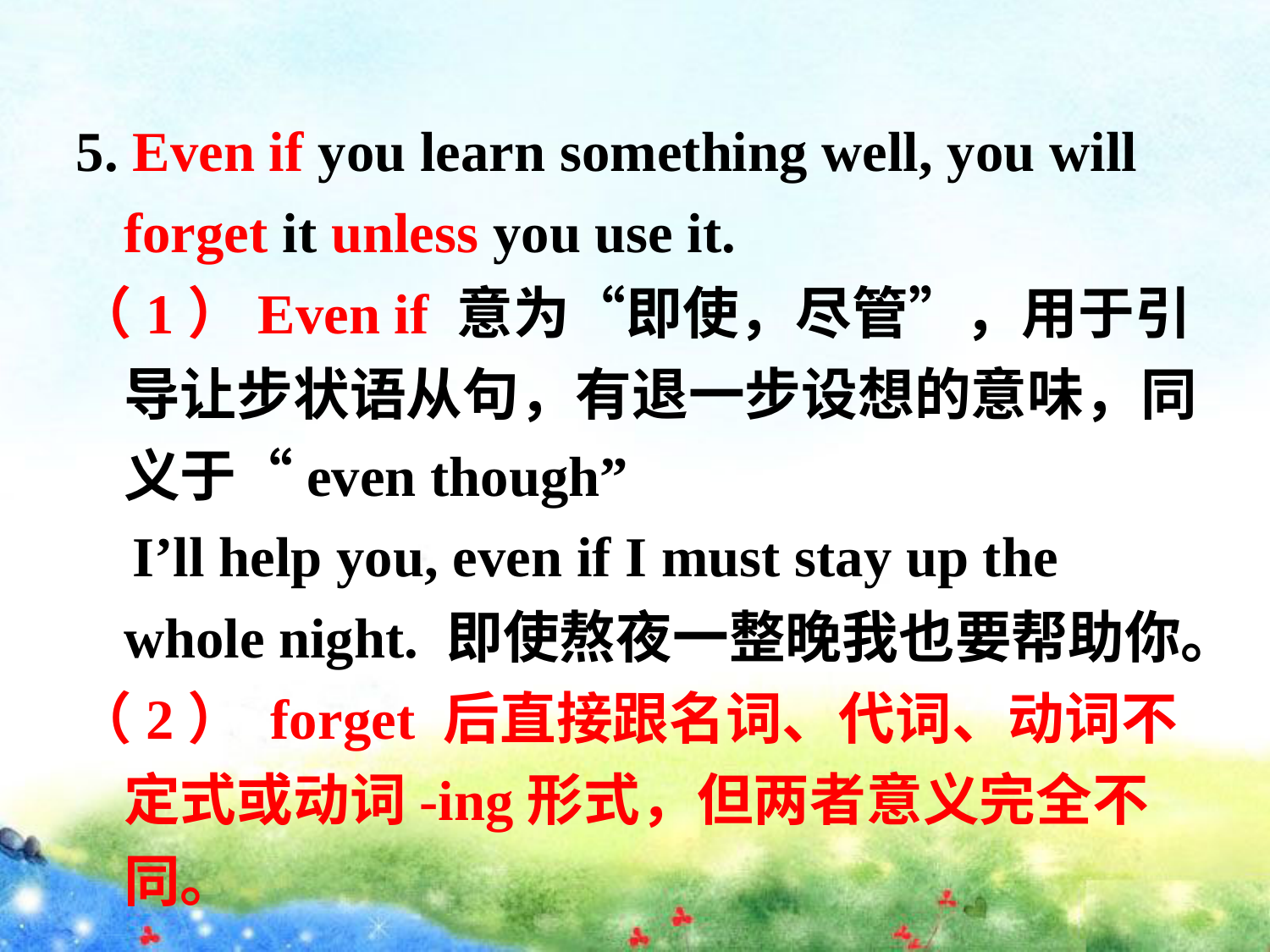

5. Even if you learn something well, you will forget it unless you use it.
（1）Even if 意为“即使，尽管”，用于引导让步状语从句，有退一步设想的意味，同义于“even though”
    I’ll help you, even if I must stay up the whole night. 即使熬夜一整晚我也要帮助你。
（2） forget 后直接跟名词、代词、动词不定式或动词-ing形式，但两者意义完全不同。